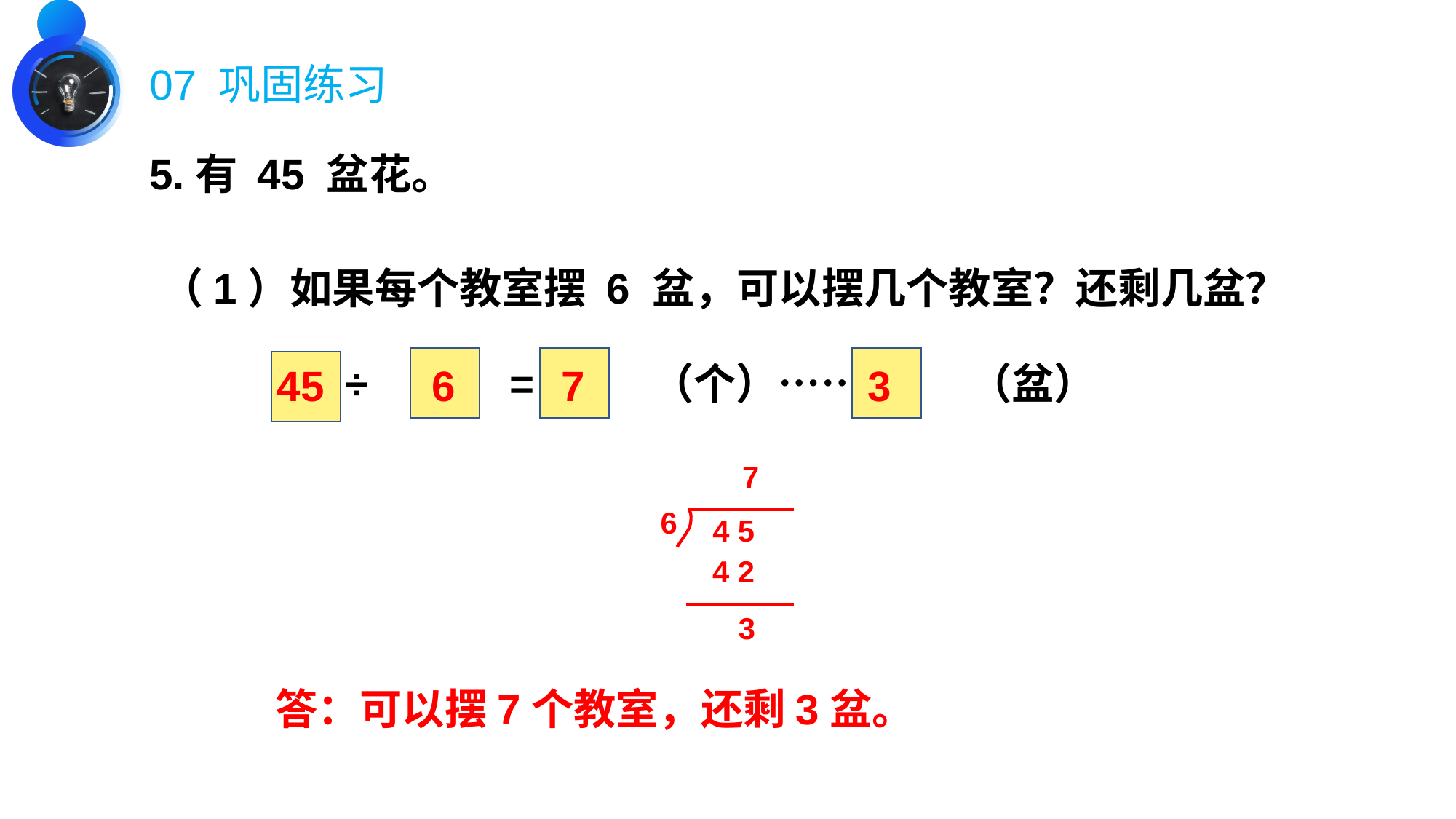

07
巩固练习
5.有 45 盆花。
（1）如果每个教室摆 6 盆，可以摆几个教室？还剩几盆？

÷            =         （个）……           （盆）
45
6
7
3
7
6
4 5

4 2
 3
答：可以摆7个教室，还剩3盆。